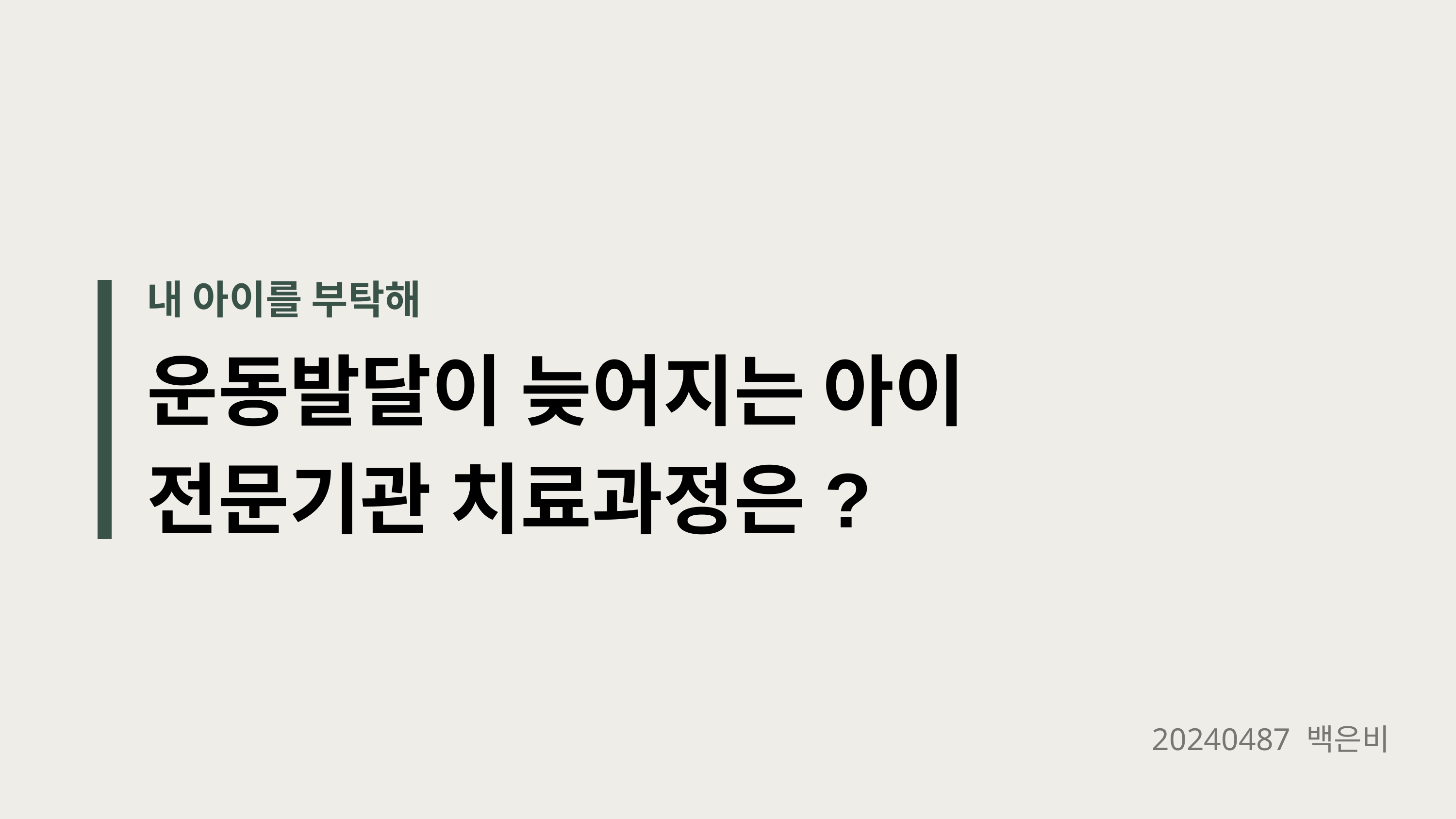

내 아이를 부탁해

운동발달이 늦어지는 아이
전문기관 치료과정은?
20240487 백은비